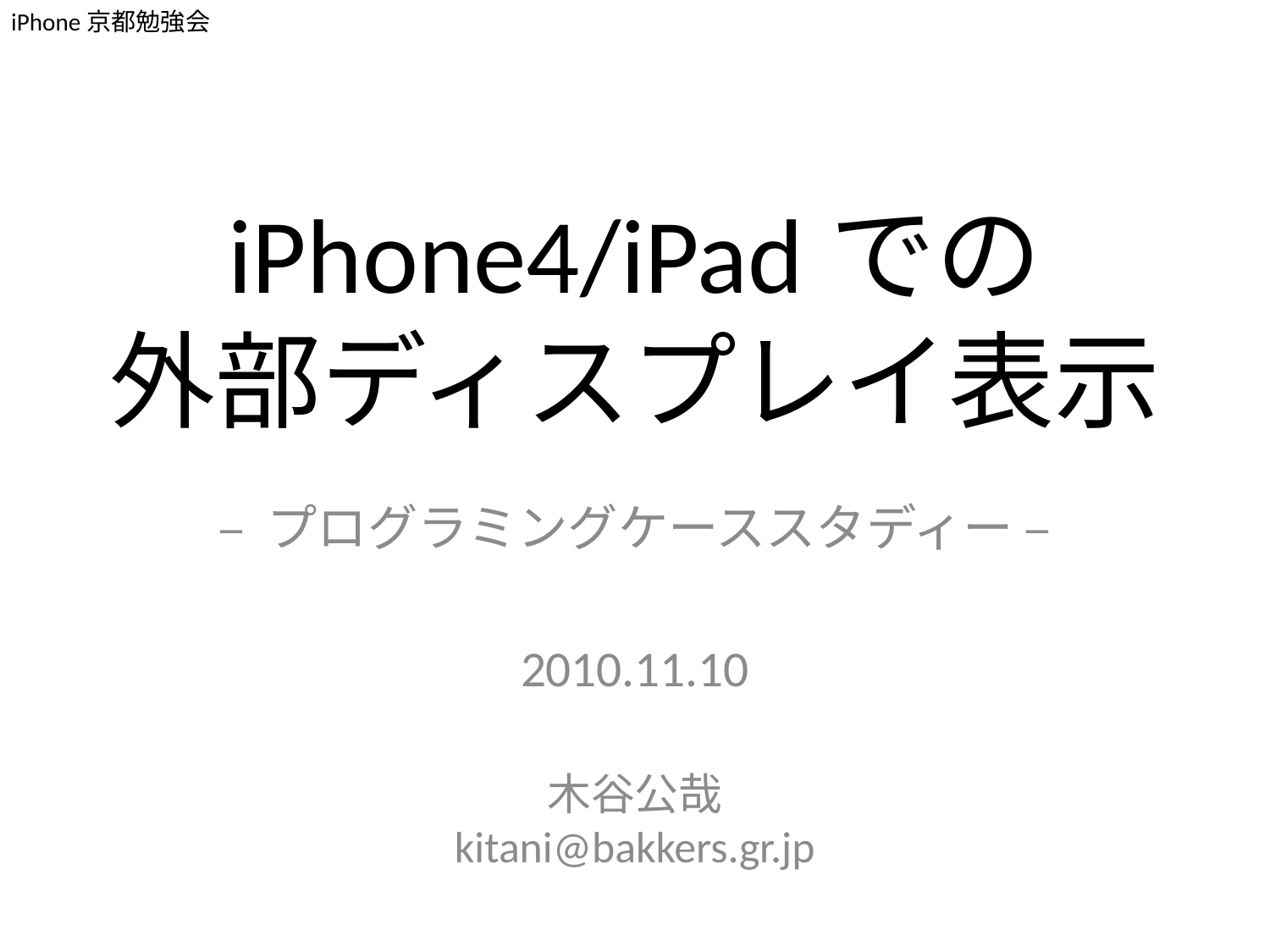

# iPhone4/iPadでの 外部ディスプレイ表示
– プログラミングケーススタディー –

2010.11.10
木谷公哉
kitani@bakkers.gr.jp